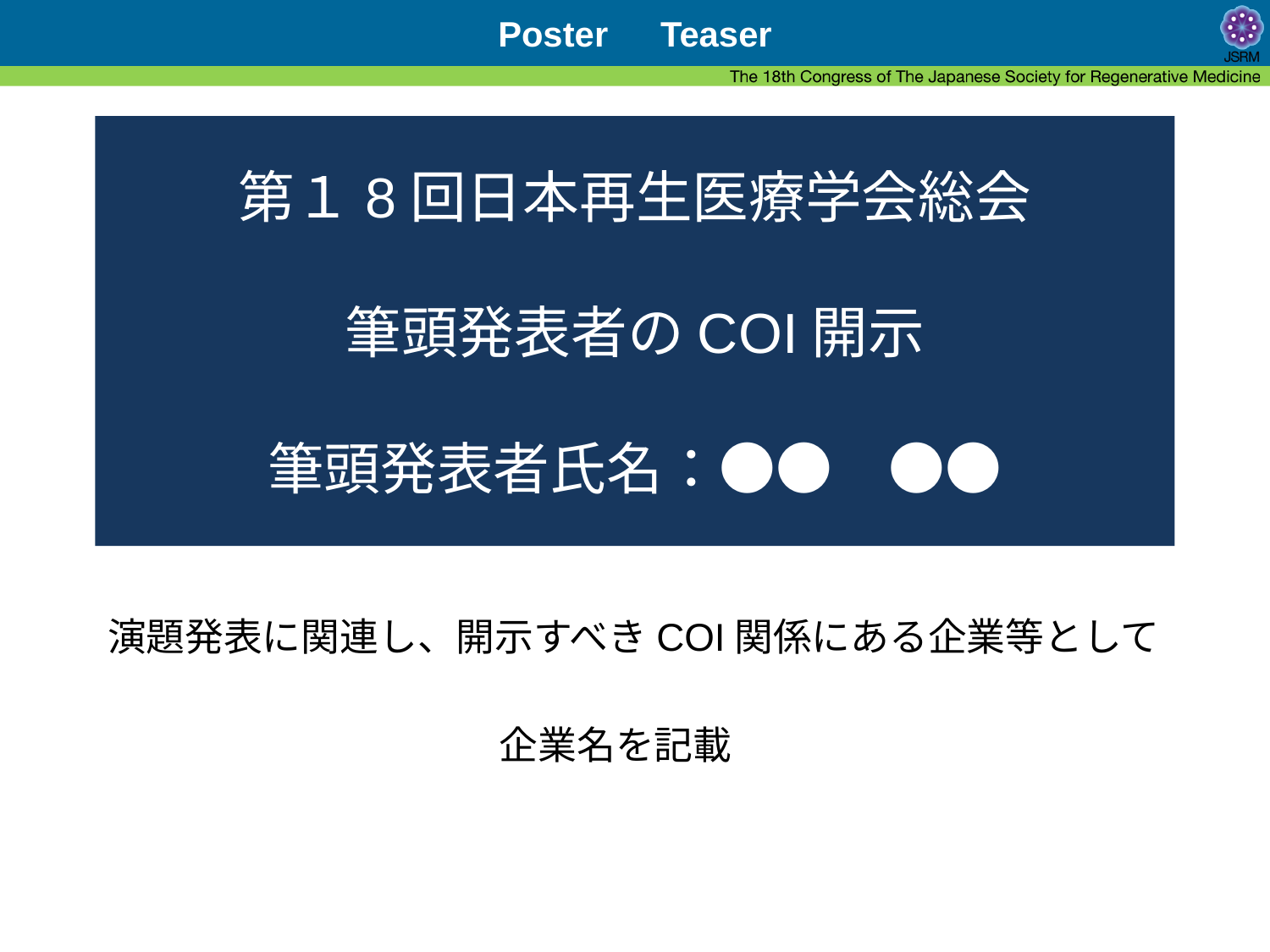

第１8回日本再生医療学会総会
筆頭発表者のCOI開示

筆頭発表者氏名：●●　●●
演題発表に関連し、開示すべきCOI関係にある企業等として

企業名を記載